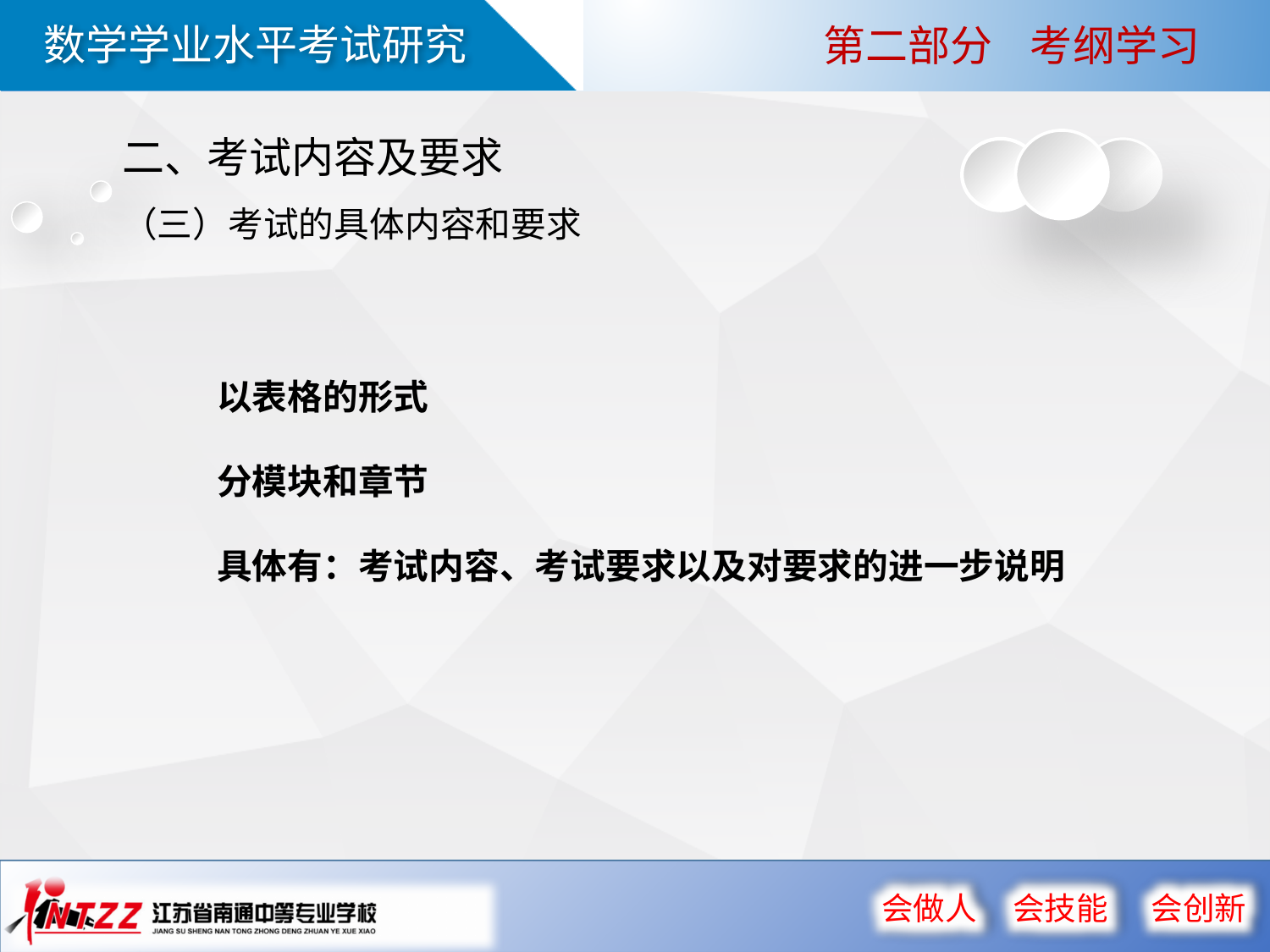

第二部分    考纲学习
二、考试内容及要求

（三）考试的具体内容和要求

以表格的形式
分模块和章节
具体有：考试内容、考试要求以及对要求的进一步说明